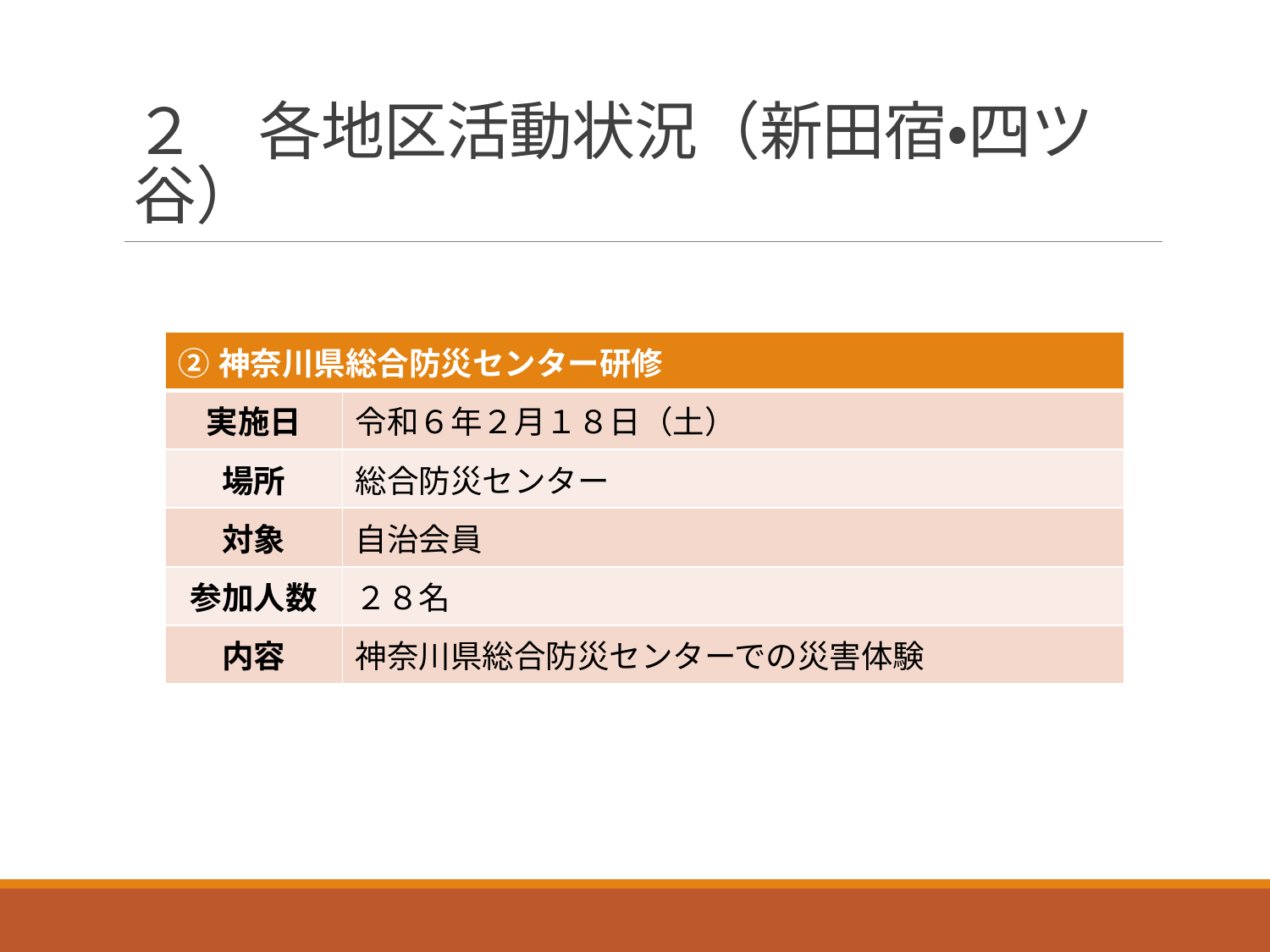

# ２　各地区活動状況（新田宿・四ツ谷）

| ②神奈川県総合防災センター研修 |  |
| --- | --- |
| 実施日 | 令和６年２月１８日（土） |
| 場所 | 総合防災センター |
| 対象 | 自治会員 |
| 参加人数 | ２８名 |
| 内容 | 神奈川県総合防災センターでの災害体験 |